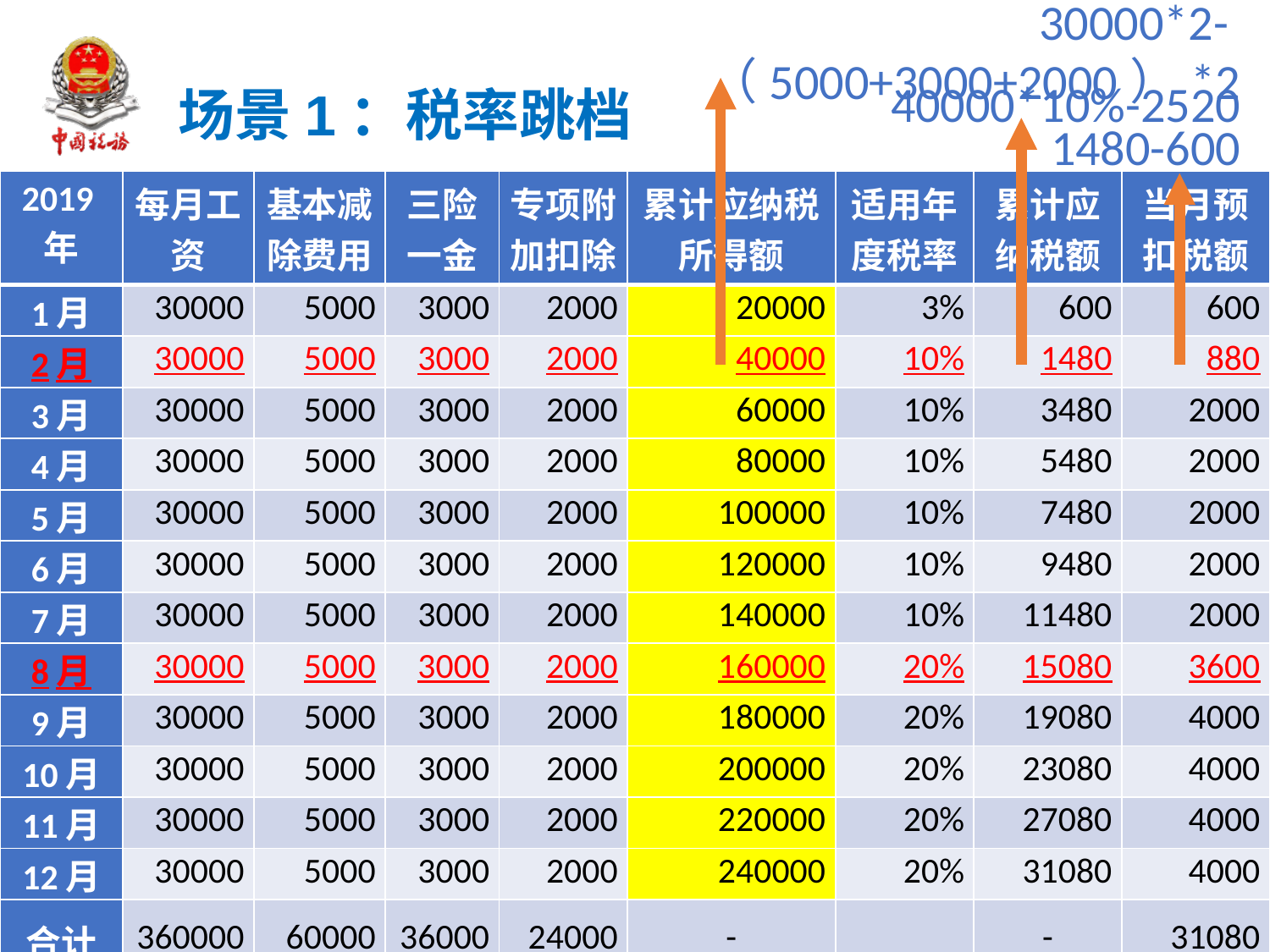

30000*2-（5000+3000+2000）*2
场景1：税率跳档
40000*10%-2520
1480-600
| 2019年 | 每月工资 | 基本减除费用 | 三险一金 | 专项附加扣除 | 累计应纳税所得额 | 适用年度税率 | 累计应纳税额 | 当月预扣税额 |
| --- | --- | --- | --- | --- | --- | --- | --- | --- |
| 1月 | 30000 | 5000 | 3000 | 2000 | 20000 | 3% | 600 | 600 |
| 2月 | 30000 | 5000 | 3000 | 2000 | 40000 | 10% | 1480 | 880 |
| 3月 | 30000 | 5000 | 3000 | 2000 | 60000 | 10% | 3480 | 2000 |
| 4月 | 30000 | 5000 | 3000 | 2000 | 80000 | 10% | 5480 | 2000 |
| 5月 | 30000 | 5000 | 3000 | 2000 | 100000 | 10% | 7480 | 2000 |
| 6月 | 30000 | 5000 | 3000 | 2000 | 120000 | 10% | 9480 | 2000 |
| 7月 | 30000 | 5000 | 3000 | 2000 | 140000 | 10% | 11480 | 2000 |
| 8月 | 30000 | 5000 | 3000 | 2000 | 160000 | 20% | 15080 | 3600 |
| 9月 | 30000 | 5000 | 3000 | 2000 | 180000 | 20% | 19080 | 4000 |
| 10月 | 30000 | 5000 | 3000 | 2000 | 200000 | 20% | 23080 | 4000 |
| 11月 | 30000 | 5000 | 3000 | 2000 | 220000 | 20% | 27080 | 4000 |
| 12月 | 30000 | 5000 | 3000 | 2000 | 240000 | 20% | 31080 | 4000 |
| 合计 | 360000 | 60000 | 36000 | 24000 | - |  | - | 31080 |